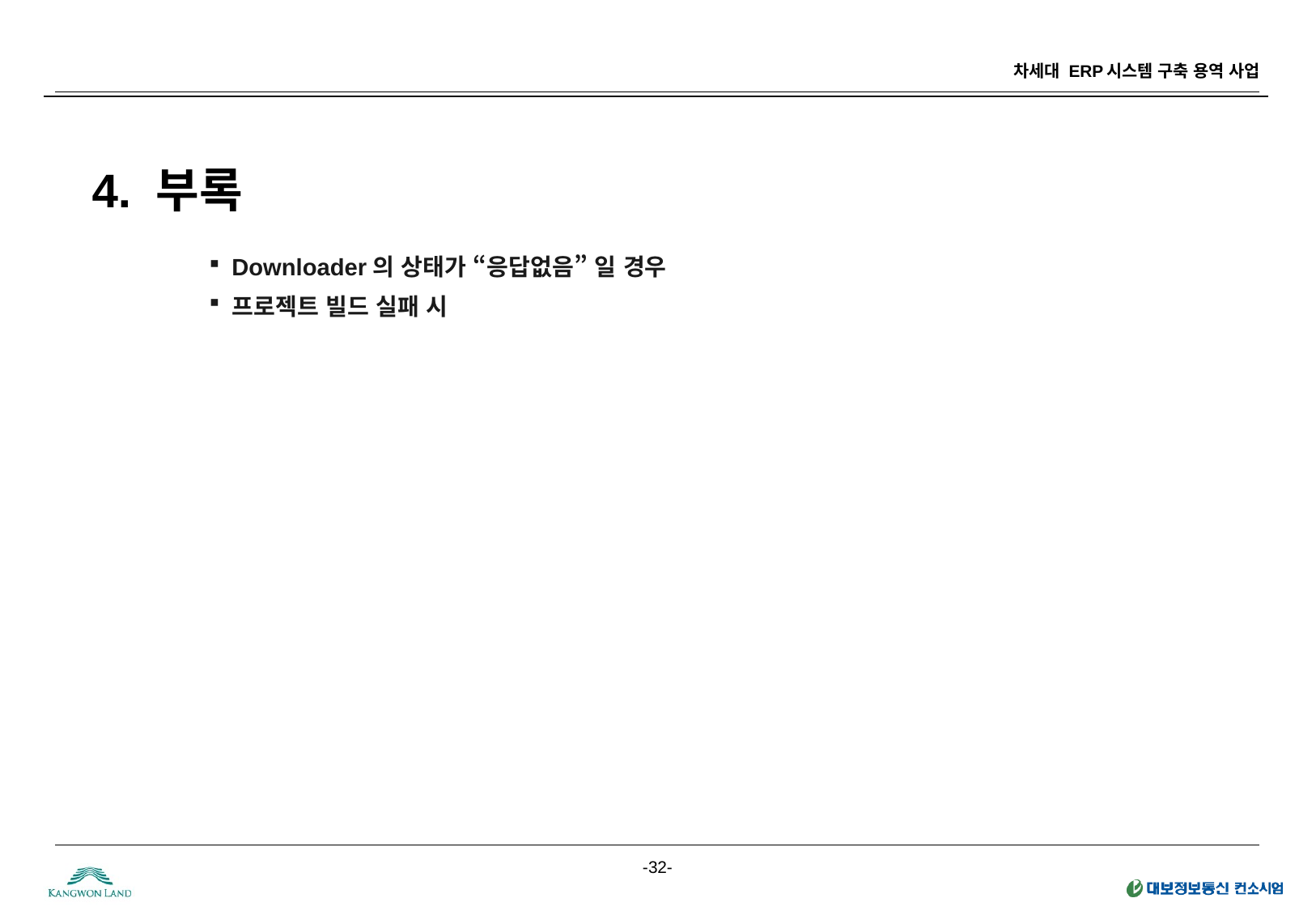

4. 부록
Downloader의 상태가 “응답없음” 일 경우
프로젝트 빌드 실패 시